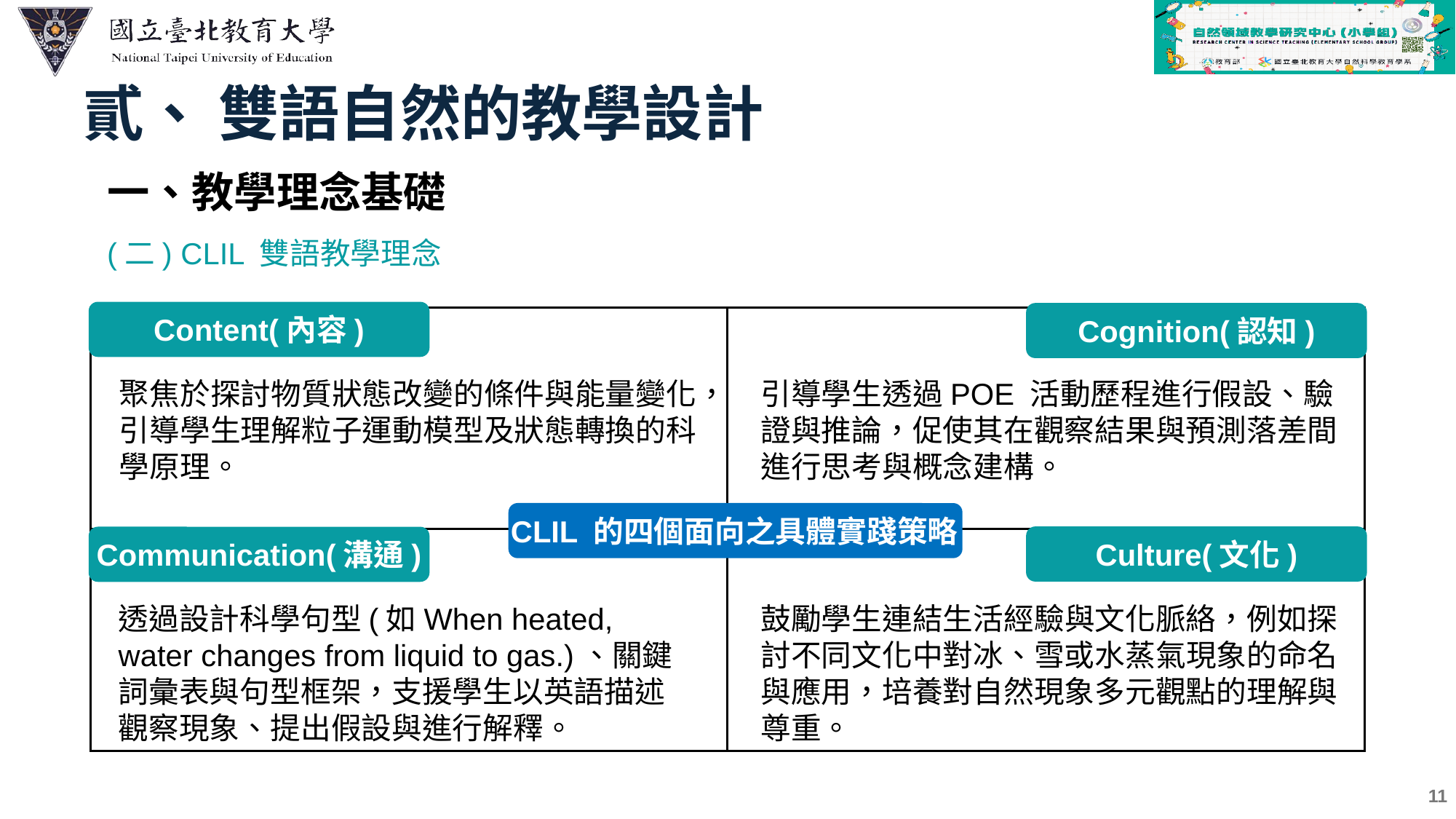

貳、 雙語自然的教學設計
一、教學理念基礎
(二) CLIL 雙語教學理念

Content(內容)

Cognition(認知)

聚焦於探討物質狀態改變的條件與能量變化，引導學生理解粒子運動模型及狀態轉換的科學原理。
引導學生透過POE 活動歷程進行假設、驗證與推論，促使其在觀察結果與預測落差間進行思考與概念建構。

CLIL 的四個面向之具體實踐策略

Culture(文化)

Communication(溝通)

透過設計科學句型(如When heated, water changes from liquid to gas.)、關鍵詞彙表與句型框架，支援學生以英語描述觀察現象、提出假設與進行解釋。
鼓勵學生連結生活經驗與文化脈絡，例如探討不同文化中對冰、雪或水蒸氣現象的命名與應用，培養對自然現象多元觀點的理解與尊重。
11